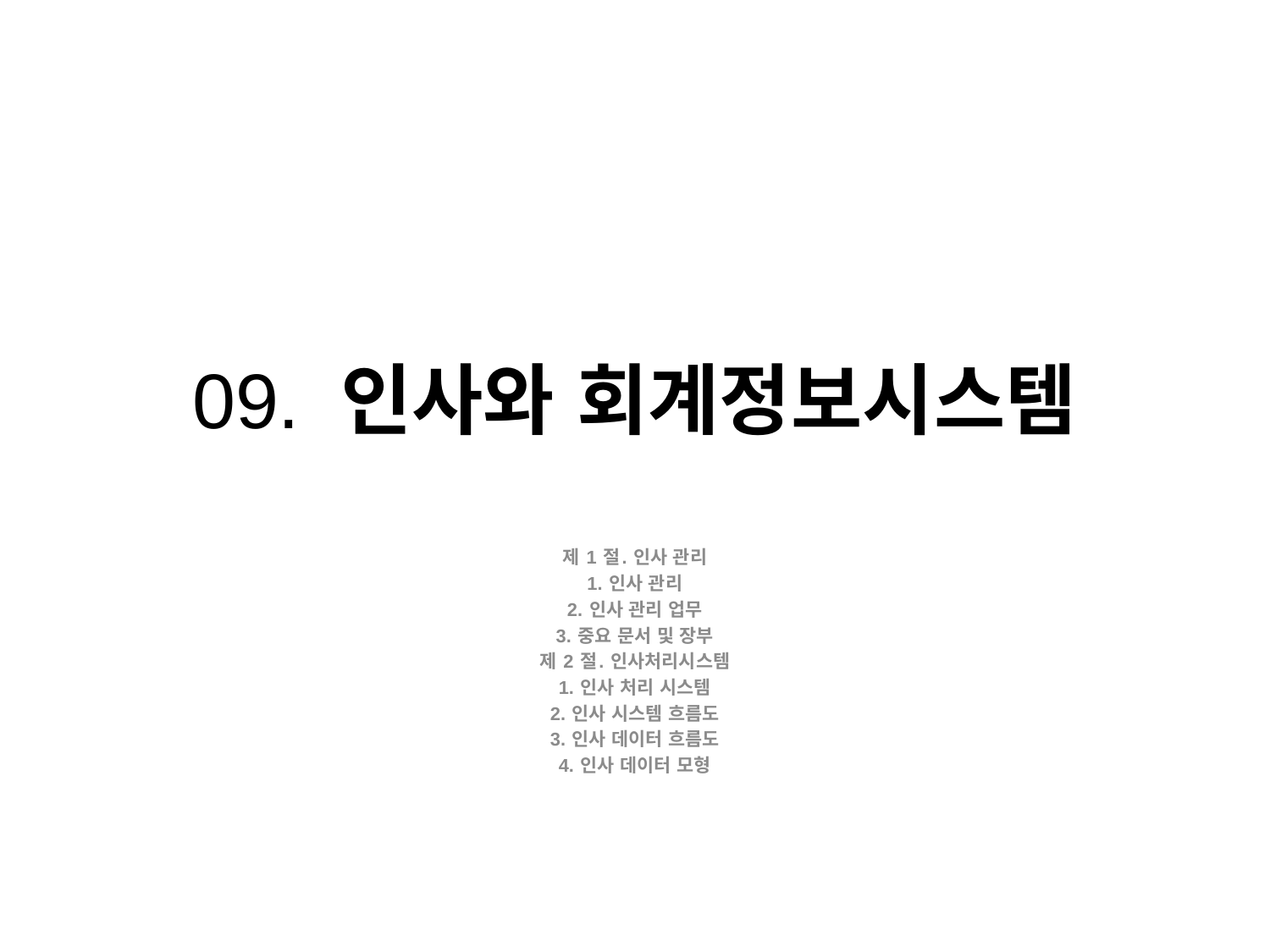

# 09. 인사와 회계정보시스템
제 1 절. 인사 관리
1. 인사 관리
2. 인사 관리 업무
3. 중요 문서 및 장부
제 2 절. 인사처리시스템
1. 인사 처리 시스템
2. 인사 시스템 흐름도
3. 인사 데이터 흐름도
4. 인사 데이터 모형